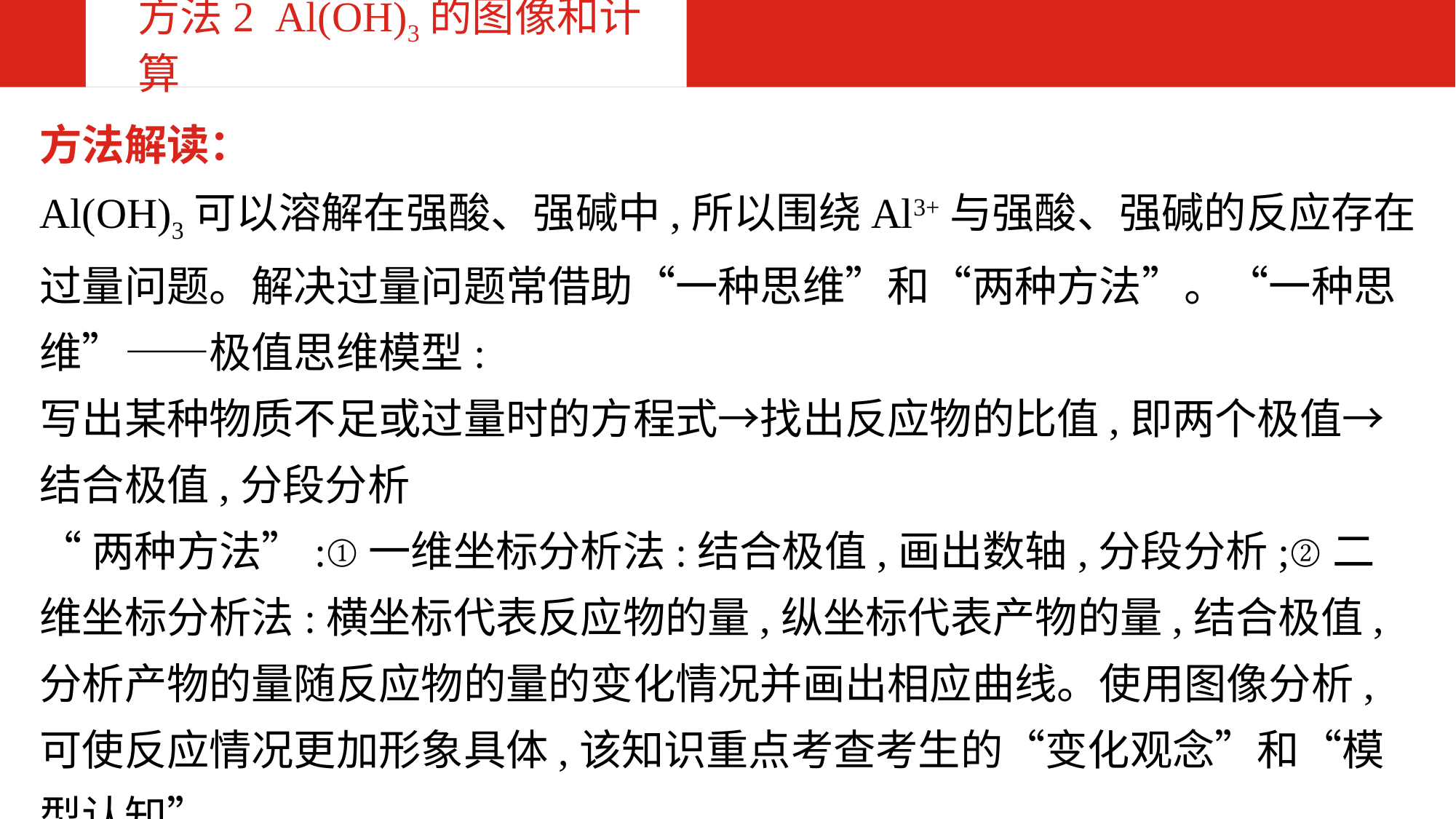

方法2  Al(OH)3的图像和计算

方法解读：
Al(OH)3可以溶解在强酸、强碱中,所以围绕Al3+与强酸、强碱的反应存在过量问题。解决过量问题常借助“一种思维”和“两种方法”。“一种思维”——极值思维模型:
写出某种物质不足或过量时的方程式→找出反应物的比值,即两个极值→结合极值,分段分析
“两种方法”:①一维坐标分析法:结合极值,画出数轴,分段分析;②二维坐标分析法:横坐标代表反应物的量,纵坐标代表产物的量,结合极值,分析产物的量随反应物的量的变化情况并画出相应曲线。使用图像分析,可使反应情况更加形象具体,该知识重点考查考生的“变化观念”和“模型认知”。